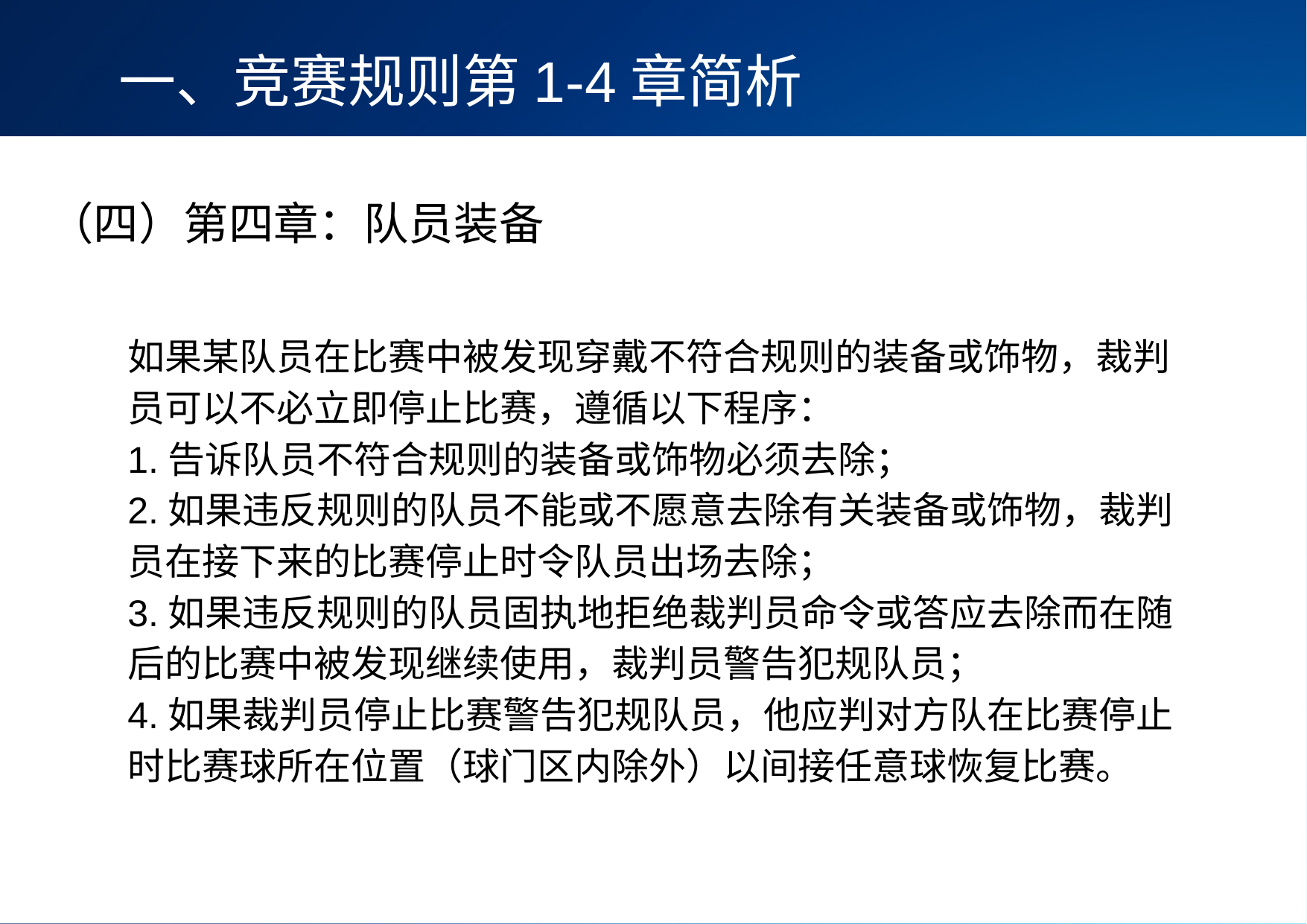

一、竞赛规则第1-4章简析

（四）第四章：队员装备
如果某队员在比赛中被发现穿戴不符合规则的装备或饰物，裁判员可以不必立即停止比赛，遵循以下程序：
1.告诉队员不符合规则的装备或饰物必须去除；
2.如果违反规则的队员不能或不愿意去除有关装备或饰物，裁判员在接下来的比赛停止时令队员出场去除；
3.如果违反规则的队员固执地拒绝裁判员命令或答应去除而在随后的比赛中被发现继续使用，裁判员警告犯规队员；
4.如果裁判员停止比赛警告犯规队员，他应判对方队在比赛停止时比赛球所在位置（球门区内除外）以间接任意球恢复比赛。